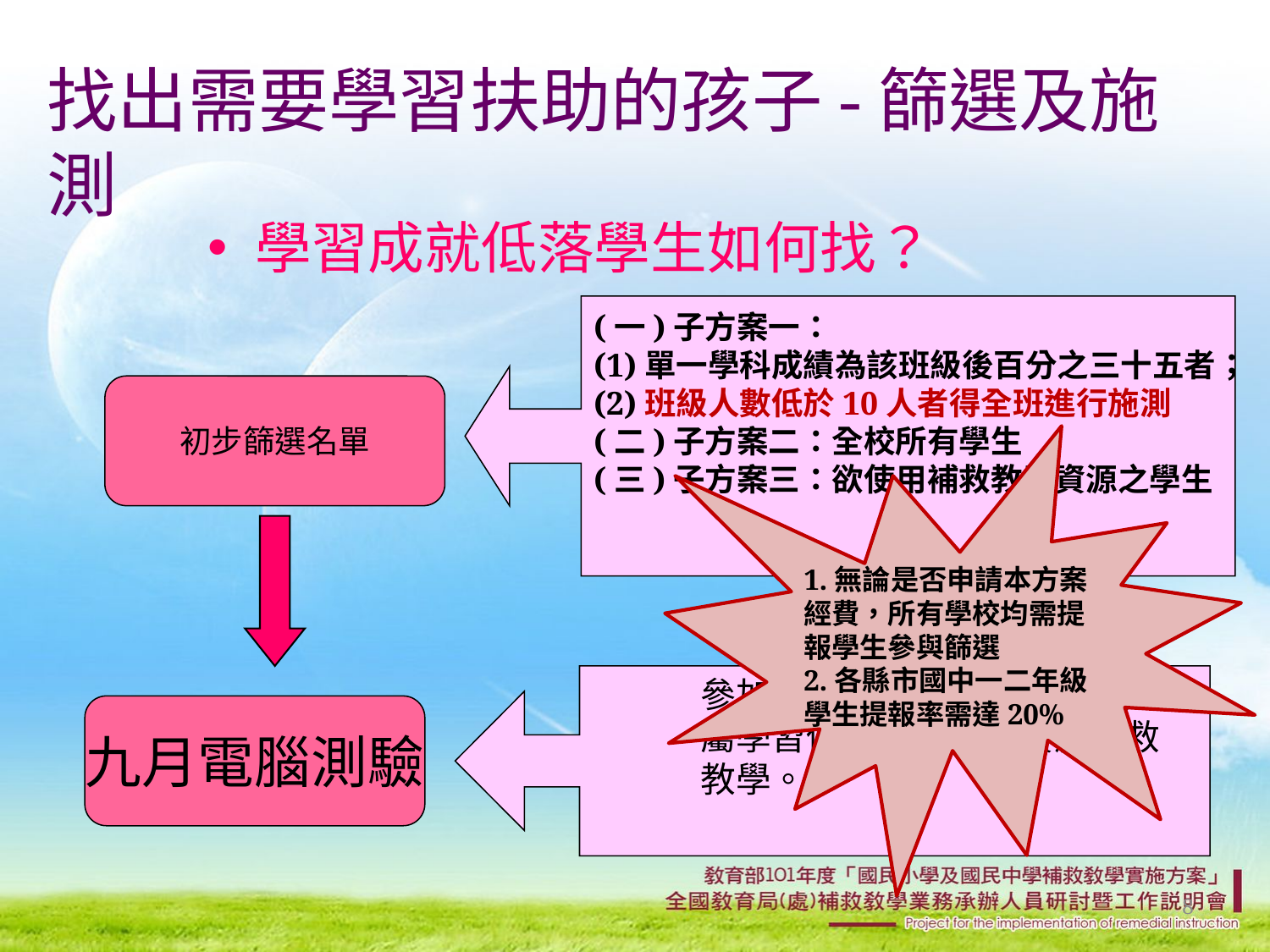

找出需要學習扶助的孩子-篩選及施測
學習成就低落學生如何找？

(一)子方案一：
(1)單一學科成績為該班級後百分之三十五者；
(2)班級人數低於10人者得全班進行施測
(二)子方案二：全校所有學生
(三)子方案三：欲使用補救教學資源之學生

初步篩選名單
1.無論是否申請本方案經費，所有學校均需提報學生參與篩選
2.各縣市國中一二年級學生提報率需達20%

    參加電腦化測驗，經系統篩選屬學習低成就者則須實施補救教學。
九月電腦測驗
8